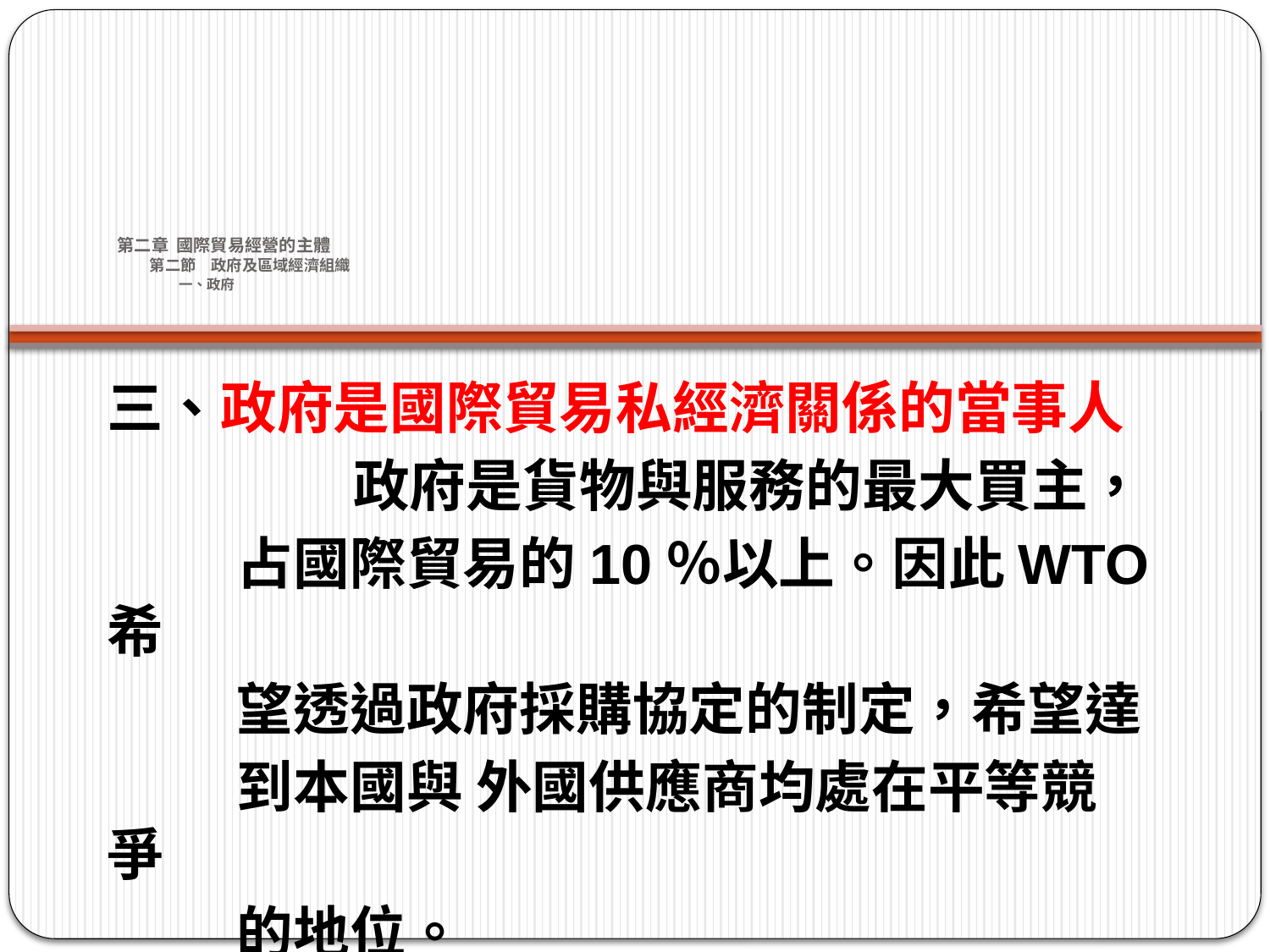

# 第二章  國際貿易經營的主體 第二節　政府及區域經濟組織 一、政府
三、政府是國際貿易私經濟關係的當事人
                  政府是貨物與服務的最大買主，
         占國際貿易的10％以上。因此WTO希
         望透過政府採購協定的制定，希望達
         到本國與 外國供應商均處在平等競爭
         的地位。